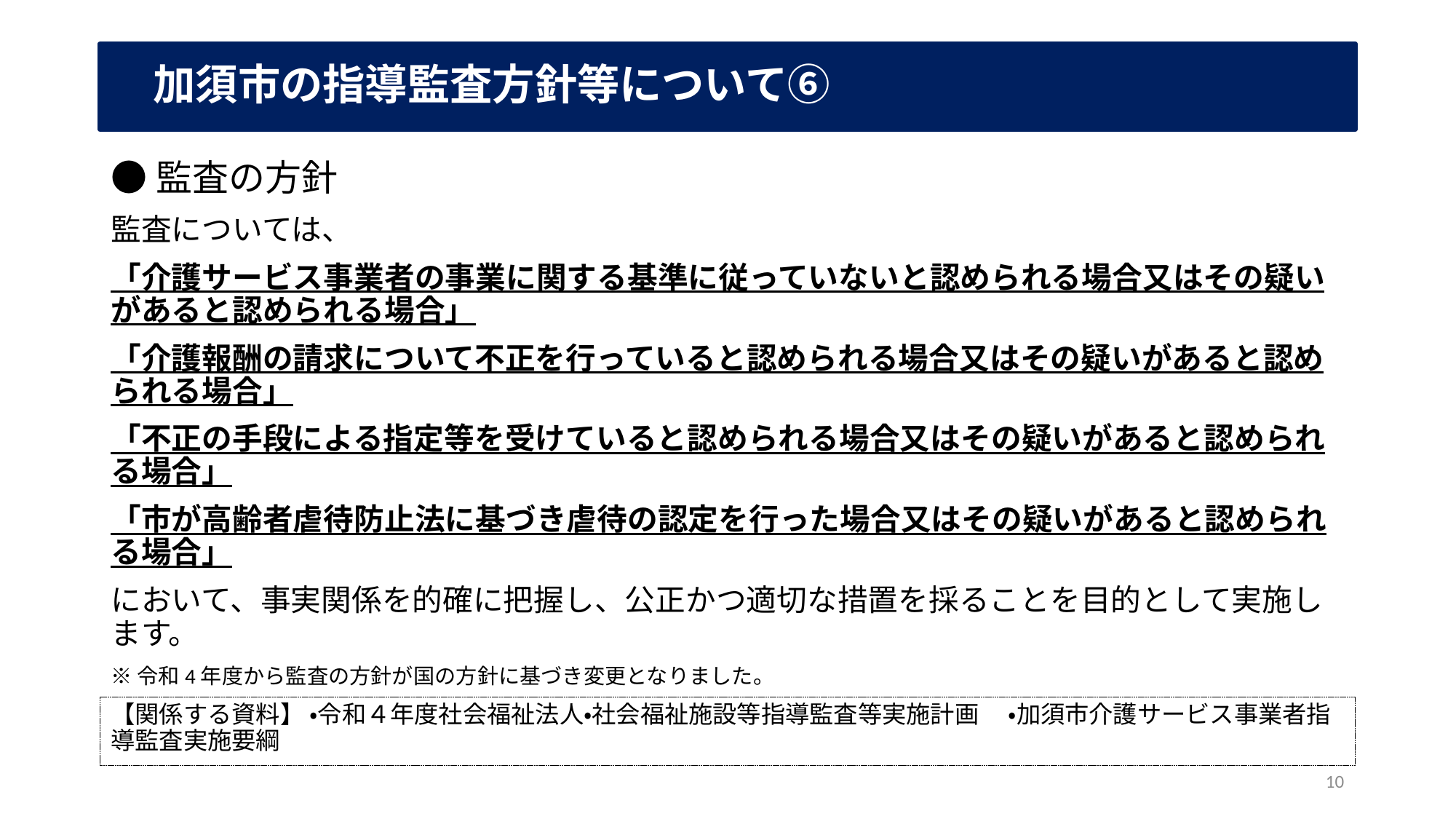

# 加須市の指導監査方針等について⑥
●監査の方針
監査については、
「介護サービス事業者の事業に関する基準に従っていないと認められる場合又はその疑いがあると認められる場合」
「介護報酬の請求について不正を行っていると認められる場合又はその疑いがあると認められる場合」
「不正の手段による指定等を受けていると認められる場合又はその疑いがあると認められる場合」
「市が高齢者虐待防止法に基づき虐待の認定を行った場合又はその疑いがあると認められる場合」
において、事実関係を的確に把握し、公正かつ適切な措置を採ることを目的として実施します。
※令和4年度から監査の方針が国の方針に基づき変更となりました。
【関係する資料】 ・令和４年度社会福祉法人・社会福祉施設等指導監査等実施計画　 ・加須市介護サービス事業者指導監査実施要綱
10